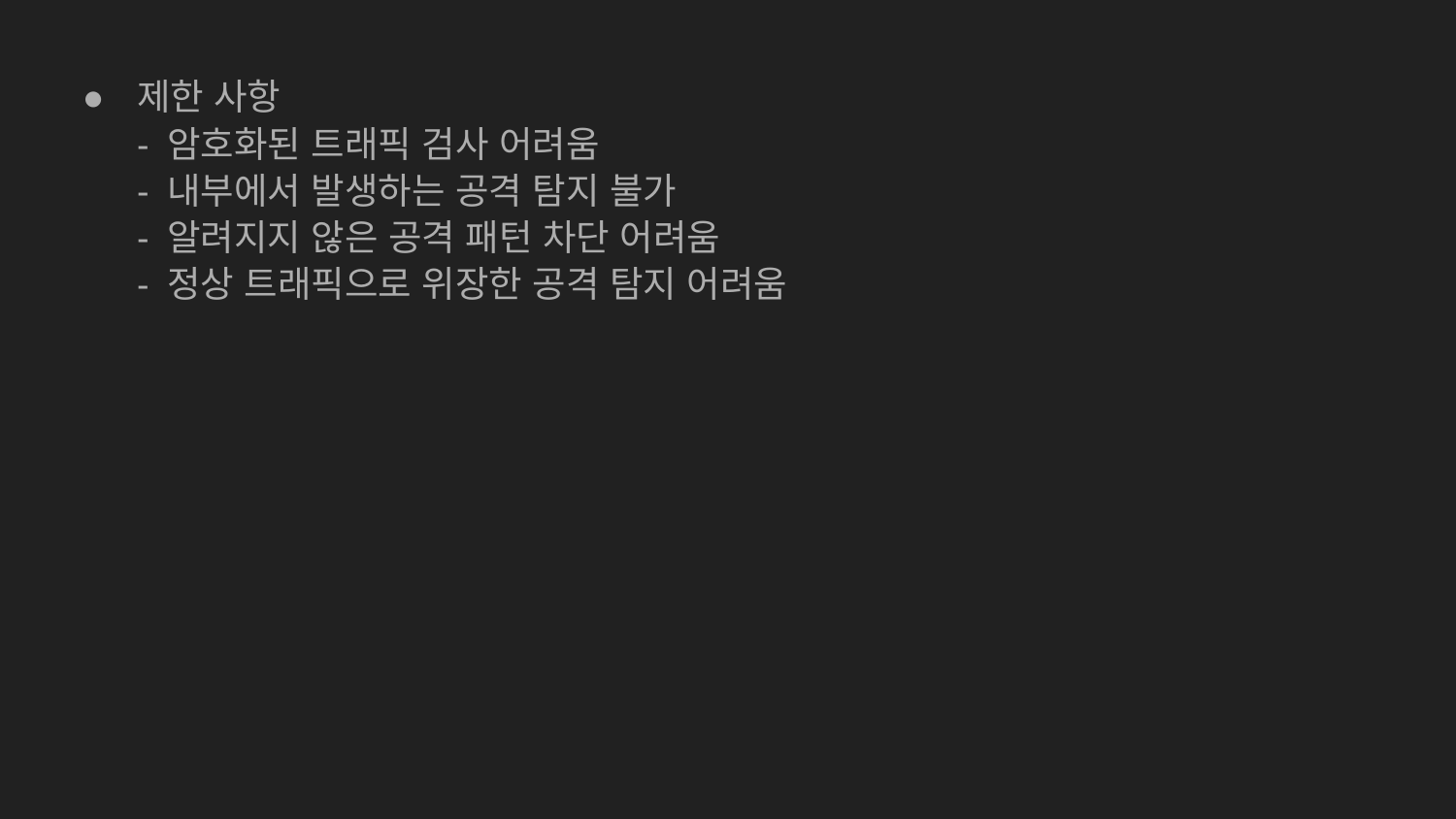

제한 사항
- 암호화된 트래픽 검사 어려움
- 내부에서 발생하는 공격 탐지 불가
- 알려지지 않은 공격 패턴 차단 어려움
- 정상 트래픽으로 위장한 공격 탐지 어려움